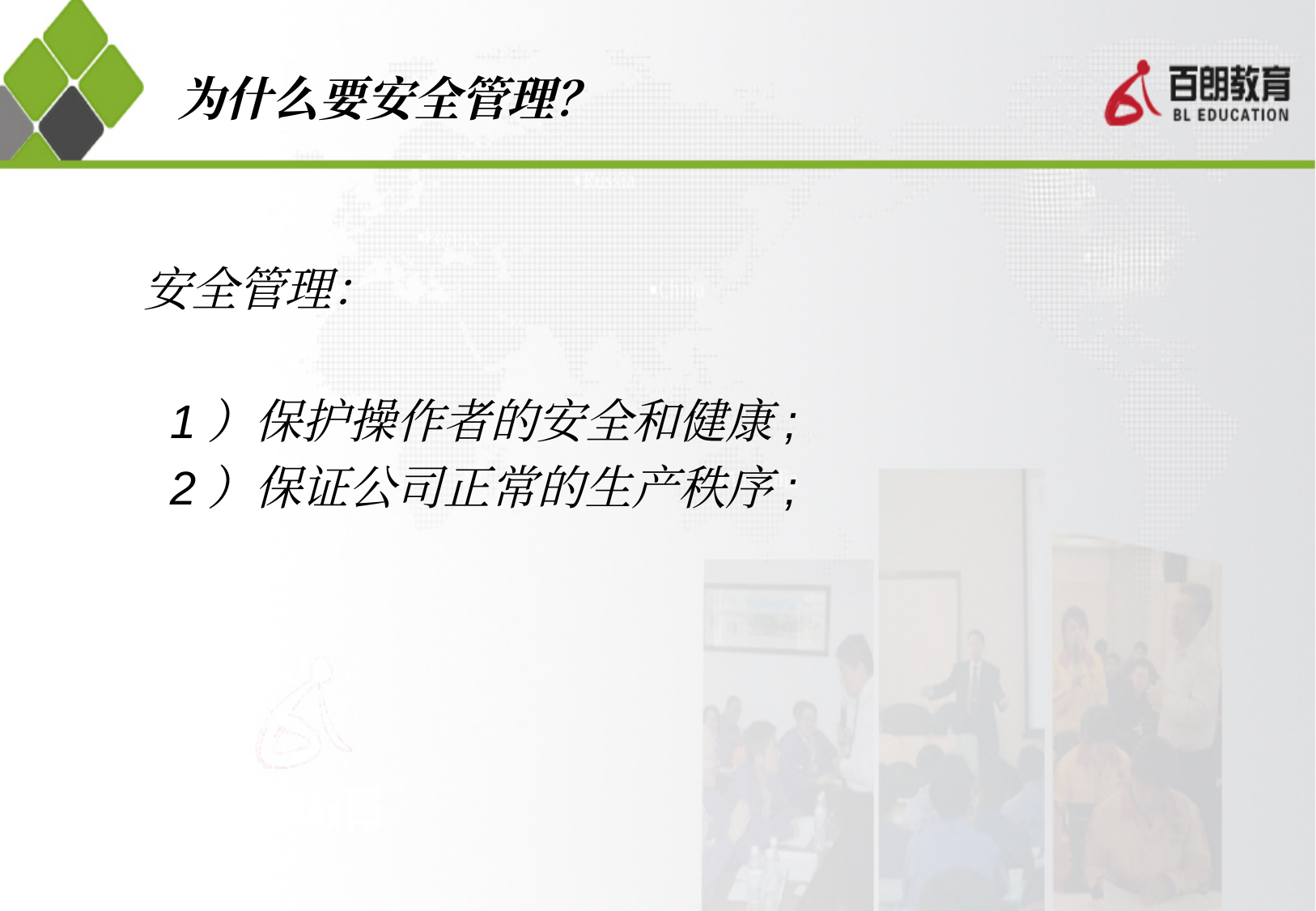

# 为什么要安全管理？
安全管理：

  1）保护操作者的安全和健康;
  2）保证公司正常的生产秩序;